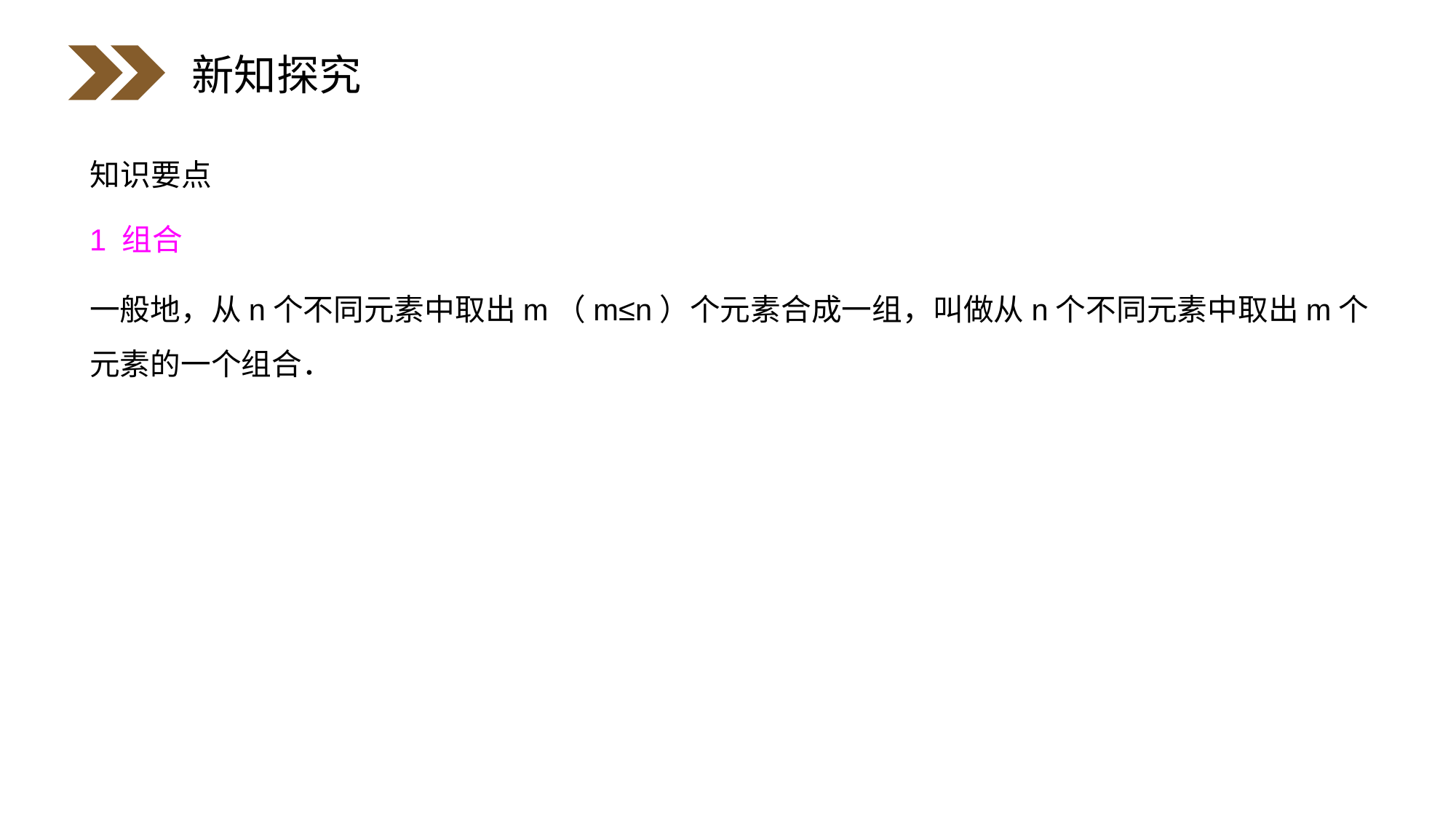

新知探究
知识要点
1 组合
一般地，从n个不同元素中取出m（m≤n）个元素合成一组，叫做从n个不同元素中取出m个元素的一个组合．